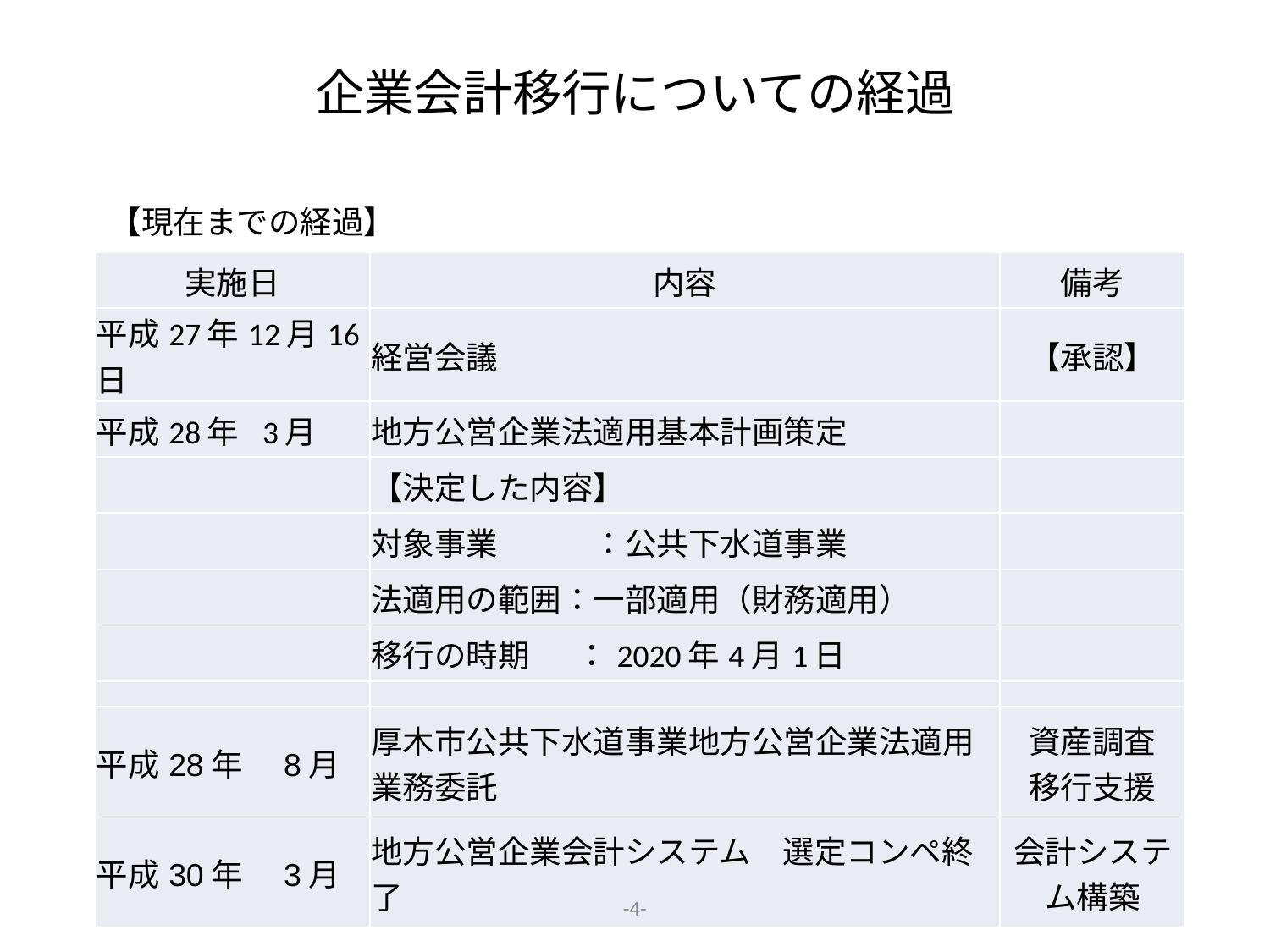

# 企業会計移行についての経過
【現在までの経過】
| 実施日 | 内容 | 備考 |
| --- | --- | --- |
| 平成27年12月16日 | 経営会議 | 【承認】 |
| 平成28年 3月 | 地方公営企業法適用基本計画策定 |  |
|  | 【決定した内容】 |  |
|  | 対象事業　　　：公共下水道事業 |  |
|  | 法適用の範囲：一部適用（財務適用） |  |
|  | 移行の時期 　：2020年4月1日 |  |
|  |  |  |
| 平成28年　8月 | 厚木市公共下水道事業地方公営企業法適用業務委託 | 資産調査 移行支援 |
| 平成30年　3月 | 地方公営企業会計システム　選定コンペ終了 | 会計システム構築 |
-4-